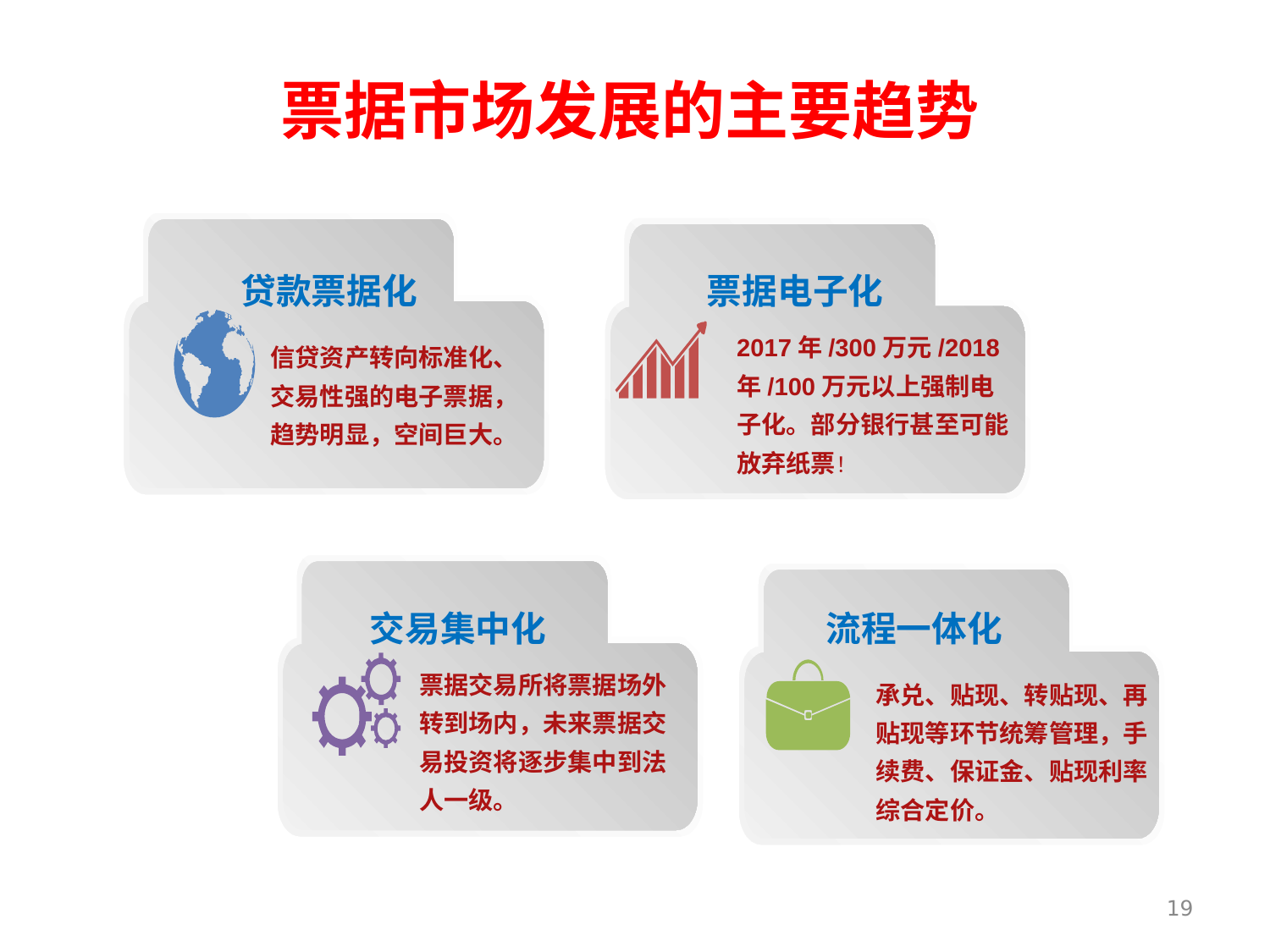

票据市场发展的主要趋势

贷款票据化
票据电子化

2017年/300万元/2018年/100万元以上强制电子化。部分银行甚至可能放弃纸票！

信贷资产转向标准化、交易性强的电子票据，趋势明显，空间巨大。

交易集中化
流程一体化

票据交易所将票据场外转到场内，未来票据交易投资将逐步集中到法人一级。

承兑、贴现、转贴现、再贴现等环节统筹管理，手续费、保证金、贴现利率综合定价。
19